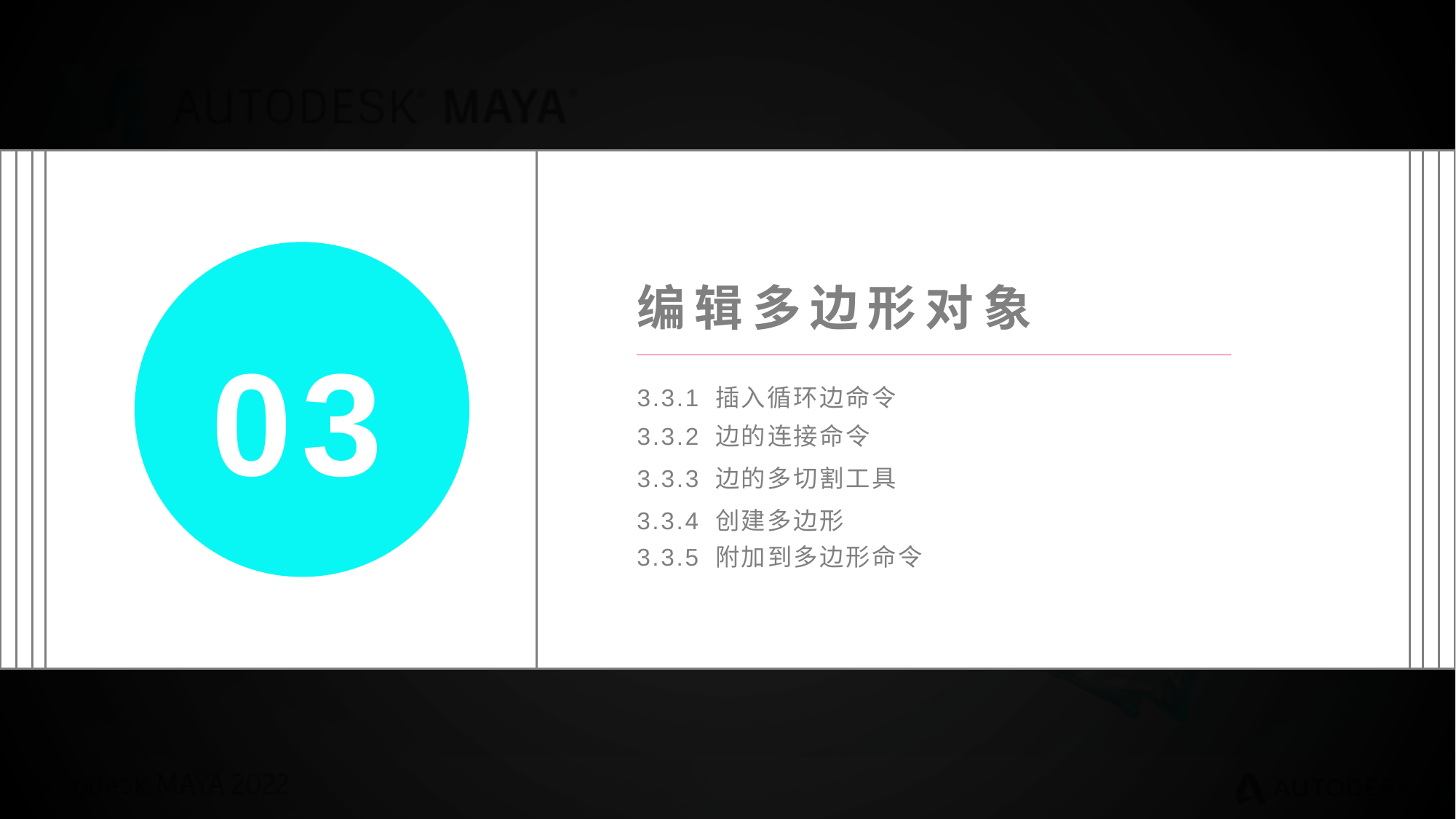

编辑多边形对象
03
3.3.1 插入循环边命令
3.3.2 边的连接命令
3.3.3 边的多切割工具
3.3.4 创建多边形
3.3.5 附加到多边形命令